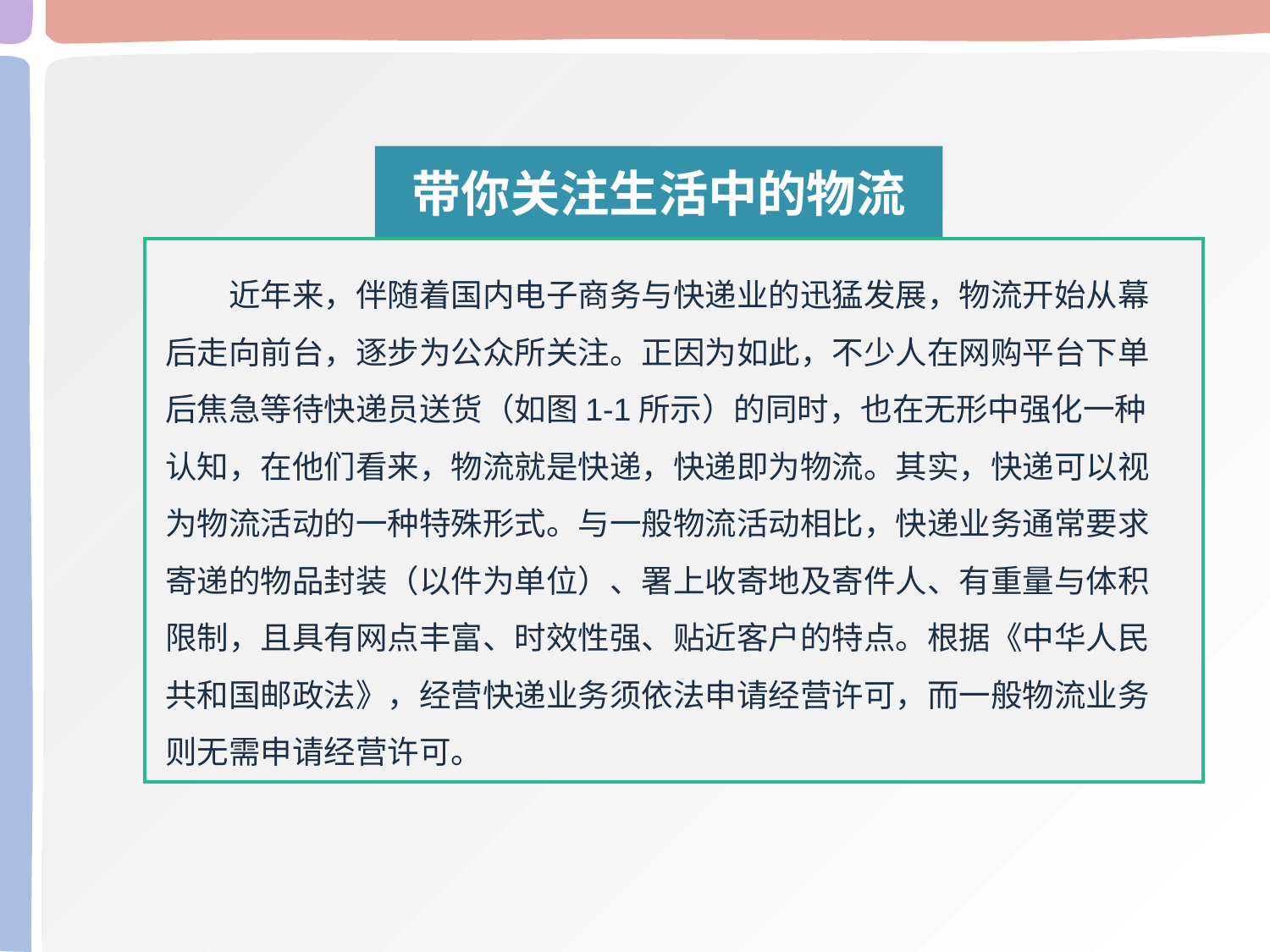

带你关注生活中的物流

近年来，伴随着国内电子商务与快递业的迅猛发展，物流开始从幕后走向前台，逐步为公众所关注。正因为如此，不少人在网购平台下单后焦急等待快递员送货（如图1-1所示）的同时，也在无形中强化一种认知，在他们看来，物流就是快递，快递即为物流。其实，快递可以视为物流活动的一种特殊形式。与一般物流活动相比，快递业务通常要求寄递的物品封装（以件为单位）、署上收寄地及寄件人、有重量与体积限制，且具有网点丰富、时效性强、贴近客户的特点。根据《中华人民共和国邮政法》，经营快递业务须依法申请经营许可，而一般物流业务则无需申请经营许可。